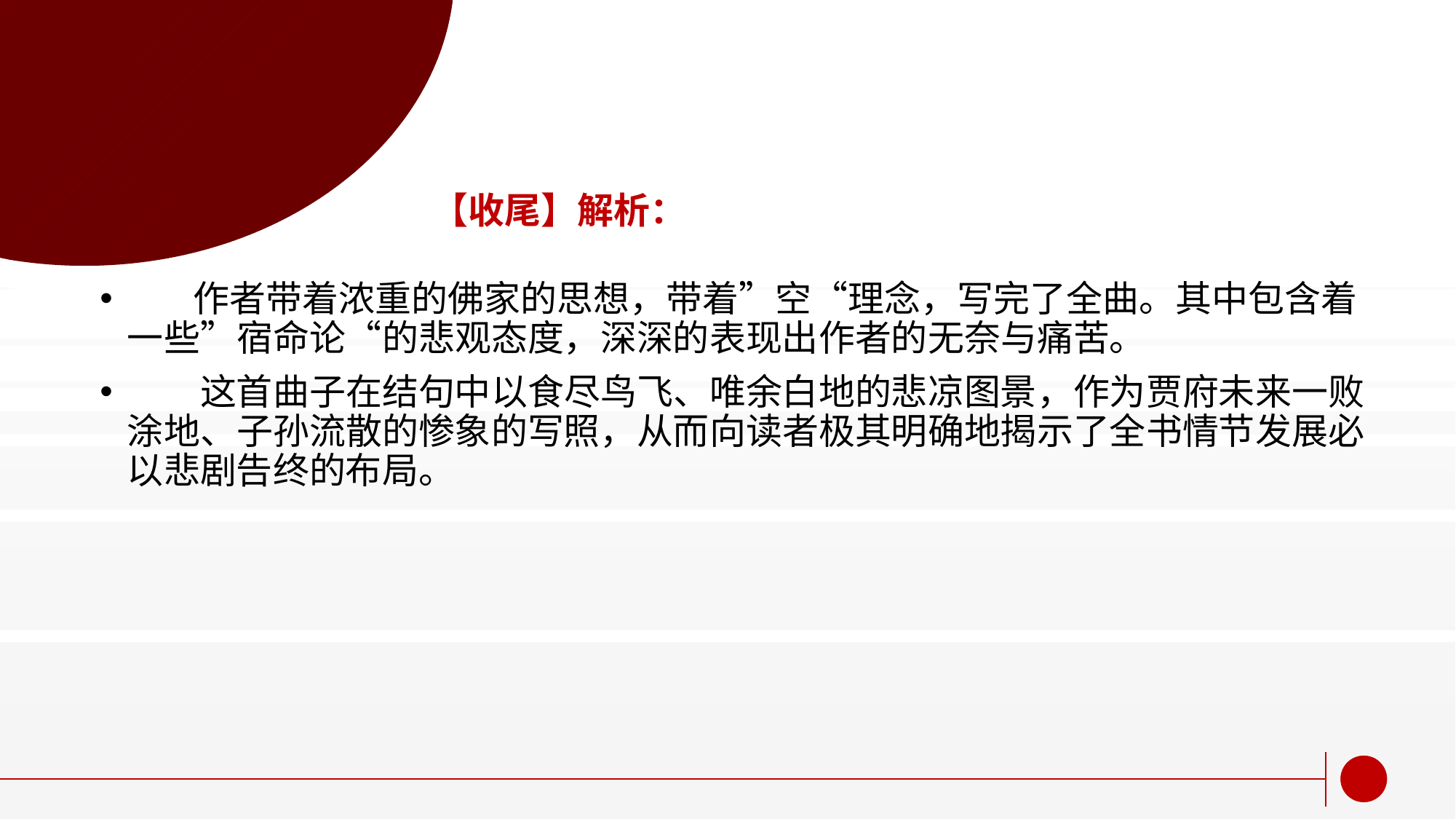

# 【收尾】解析：
       作者带着浓重的佛家的思想，带着”空“理念，写完了全曲。其中包含着一些”宿命论“的悲观态度，深深的表现出作者的无奈与痛苦。
　　这首曲子在结句中以食尽鸟飞、唯余白地的悲凉图景，作为贾府未来一败涂地、子孙流散的惨象的写照，从而向读者极其明确地揭示了全书情节发展必以悲剧告终的布局。